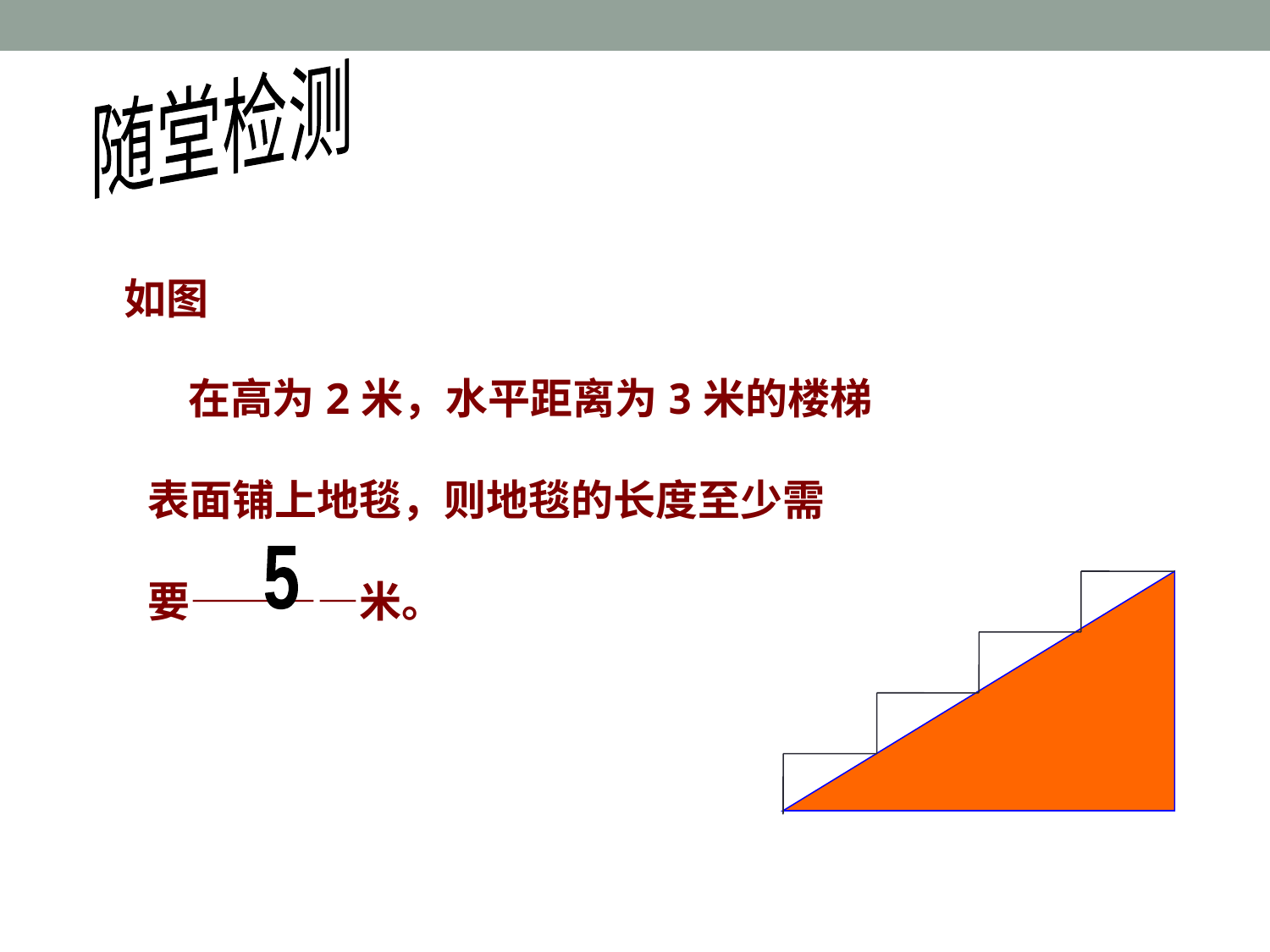

随堂检测
 如图
    在高为2米，水平距离为3米的楼梯

表面铺上地毯，则地毯的长度至少需

要————米。
5